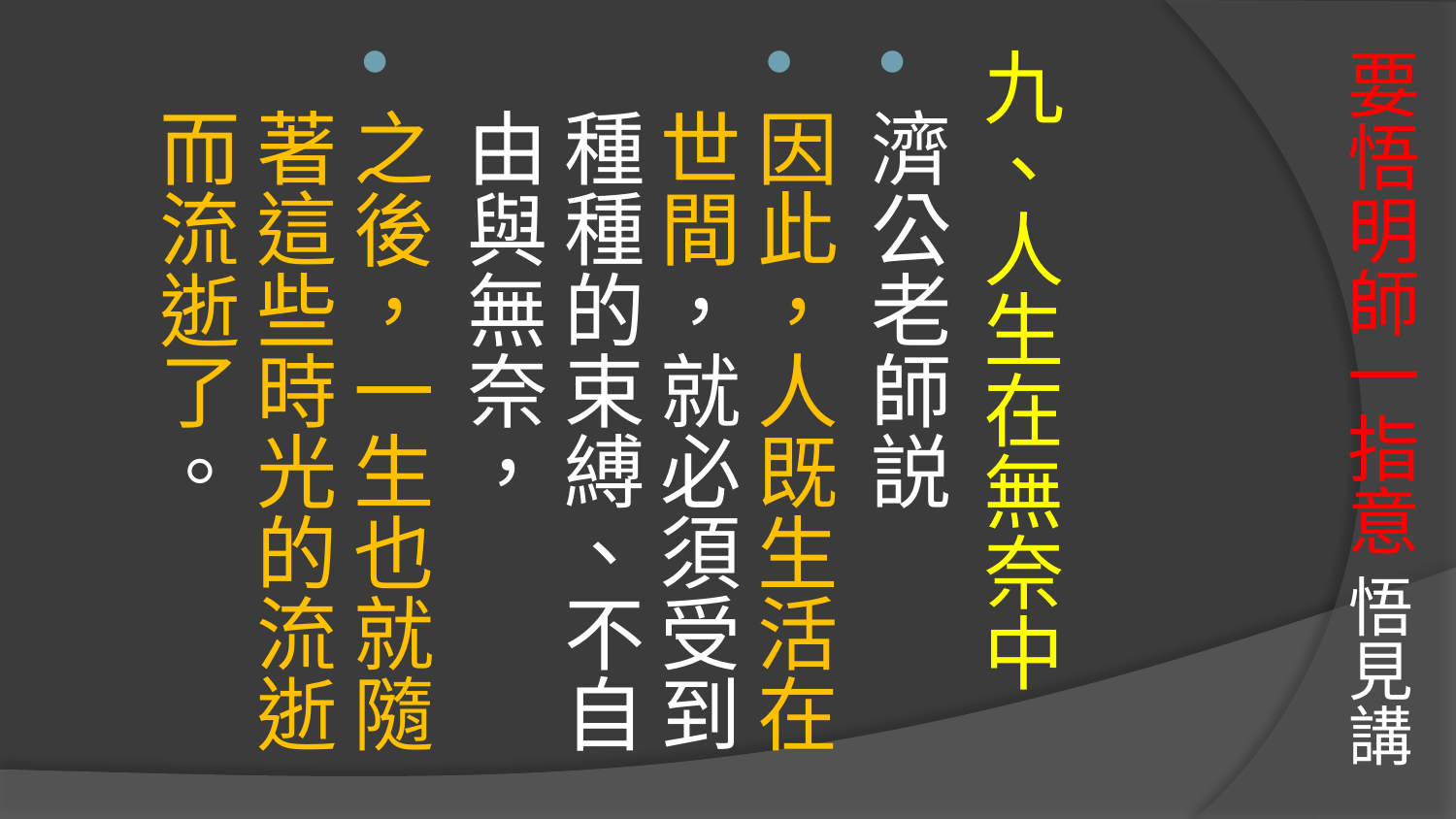

# 要悟明師一指意 悟見講
九、人生在無奈中
濟公老師説
因此，人既生活在世間，就必須受到種種的束縛、不自由與無奈，
之後，一生也就隨著這些時光的流逝而流逝了。